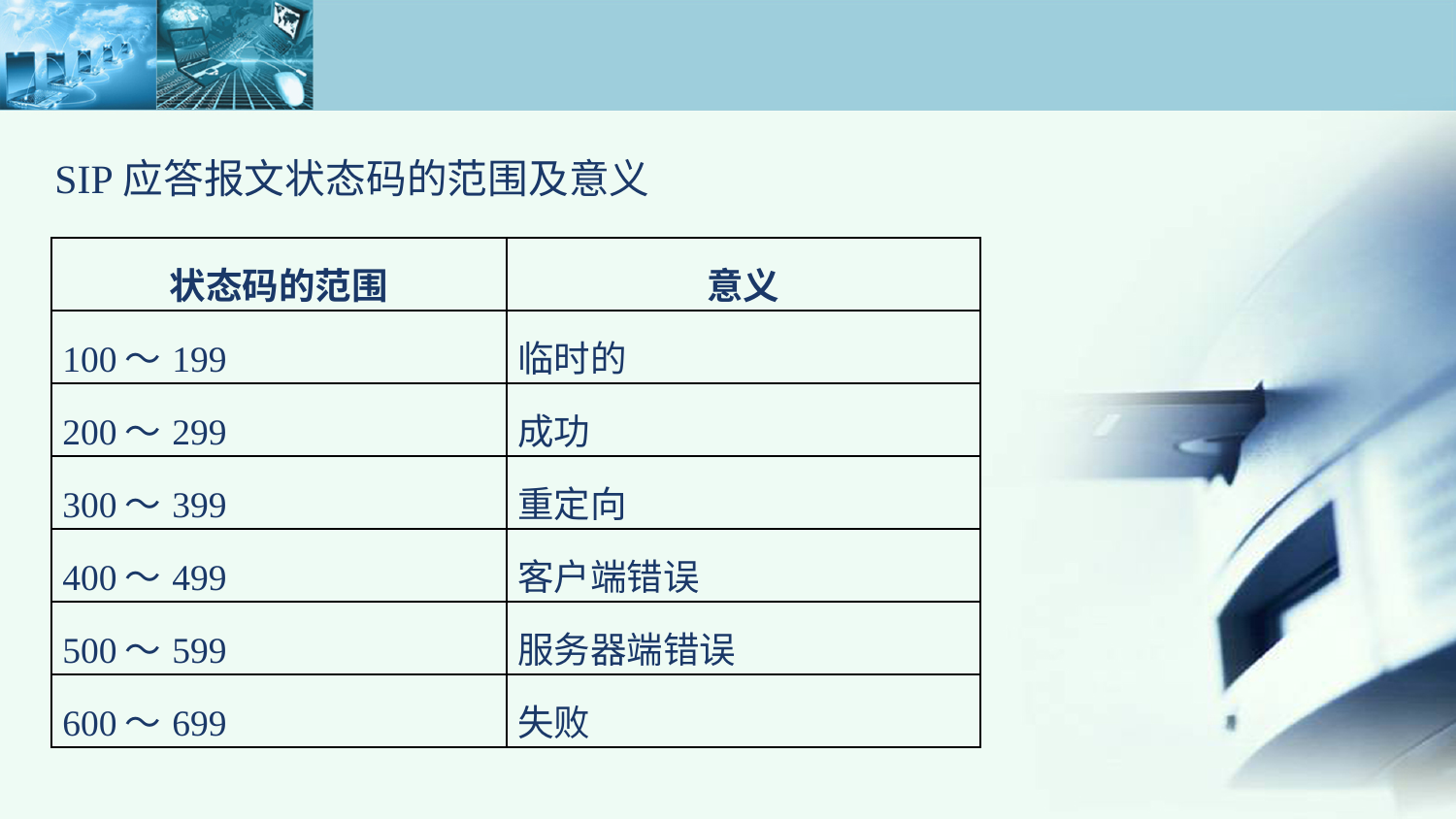

SIP应答报文状态码的范围及意义
| 状态码的范围 | 意义 |
| --- | --- |
| 100～199 | 临时的 |
| 200～299 | 成功 |
| 300～399 | 重定向 |
| 400～499 | 客户端错误 |
| 500～599 | 服务器端错误 |
| 600～699 | 失败 |